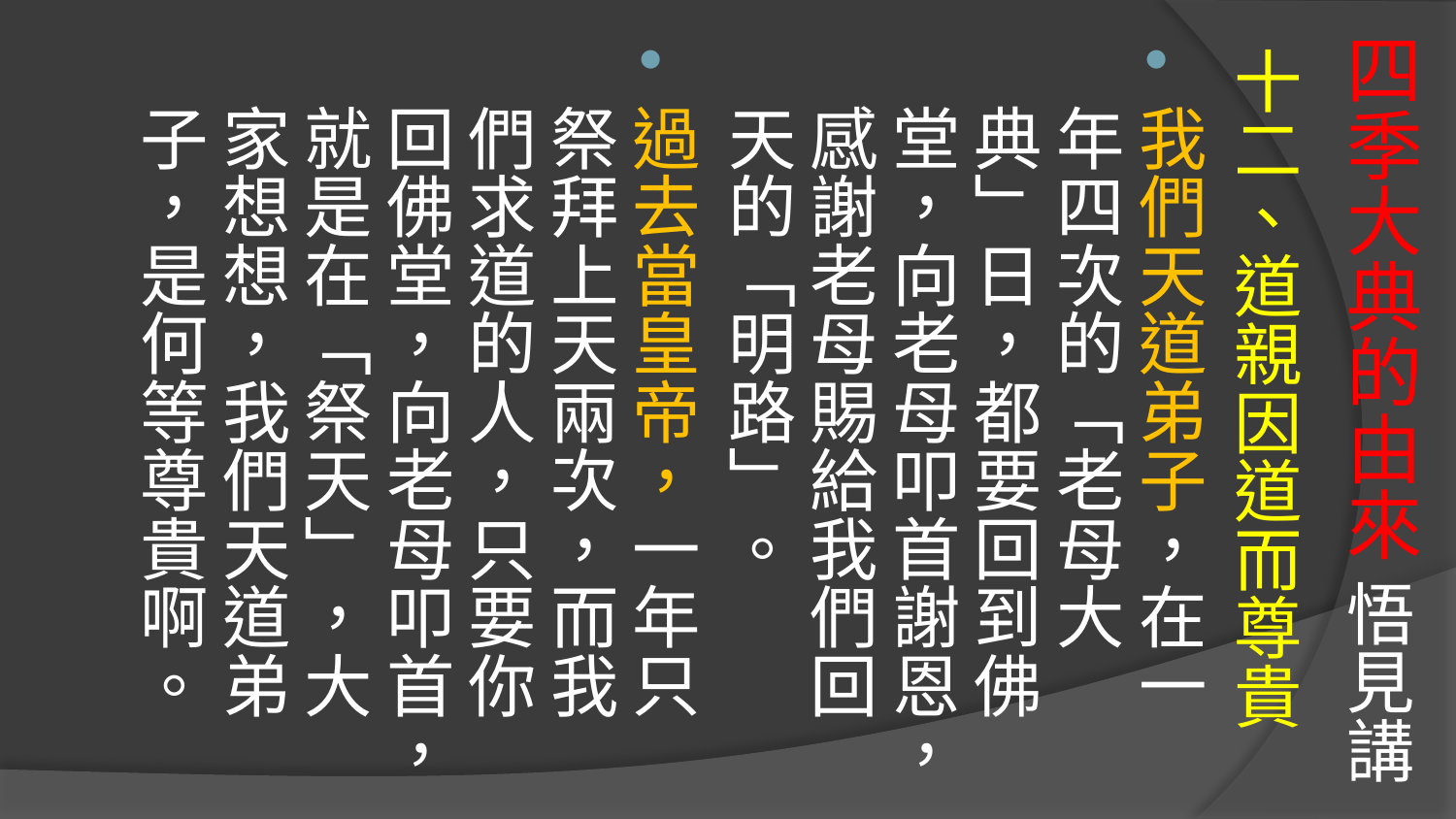

# 四季大典的由來 悟見講
十二、道親因道而尊貴
我們天道弟子，在一年四次的「老母大典」日，都要回到佛堂，向老母叩首謝恩，感謝老母賜給我們回天的「明路」。
過去當皇帝，一年只祭拜上天兩次，而我們求道的人，只要你回佛堂，向老母叩首，就是在「祭天」，大家想想，我們天道弟子，是何等尊貴啊。